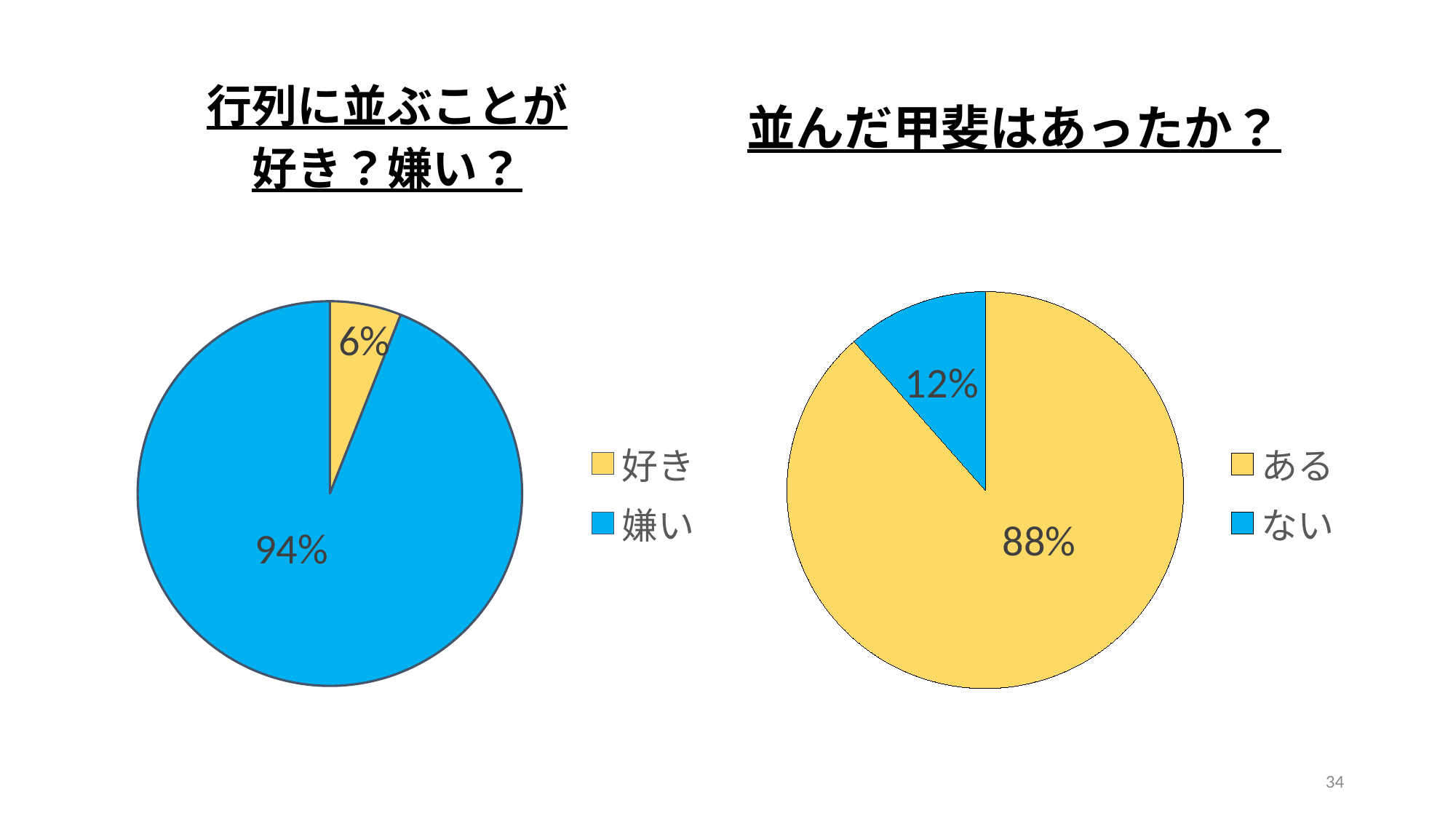

行列に並ぶことが
好き？嫌い？
並んだ甲斐はあったか？

### Chart

| Category |  |
|---|---|
| ある | 0.8849557522123894 |
| ない | 0.11504424778761062 |

### Chart

| Category |  |
|---|---|
| 好き | 0.060109289617486336 |
| 嫌い | 0.9398907103825137 |
34